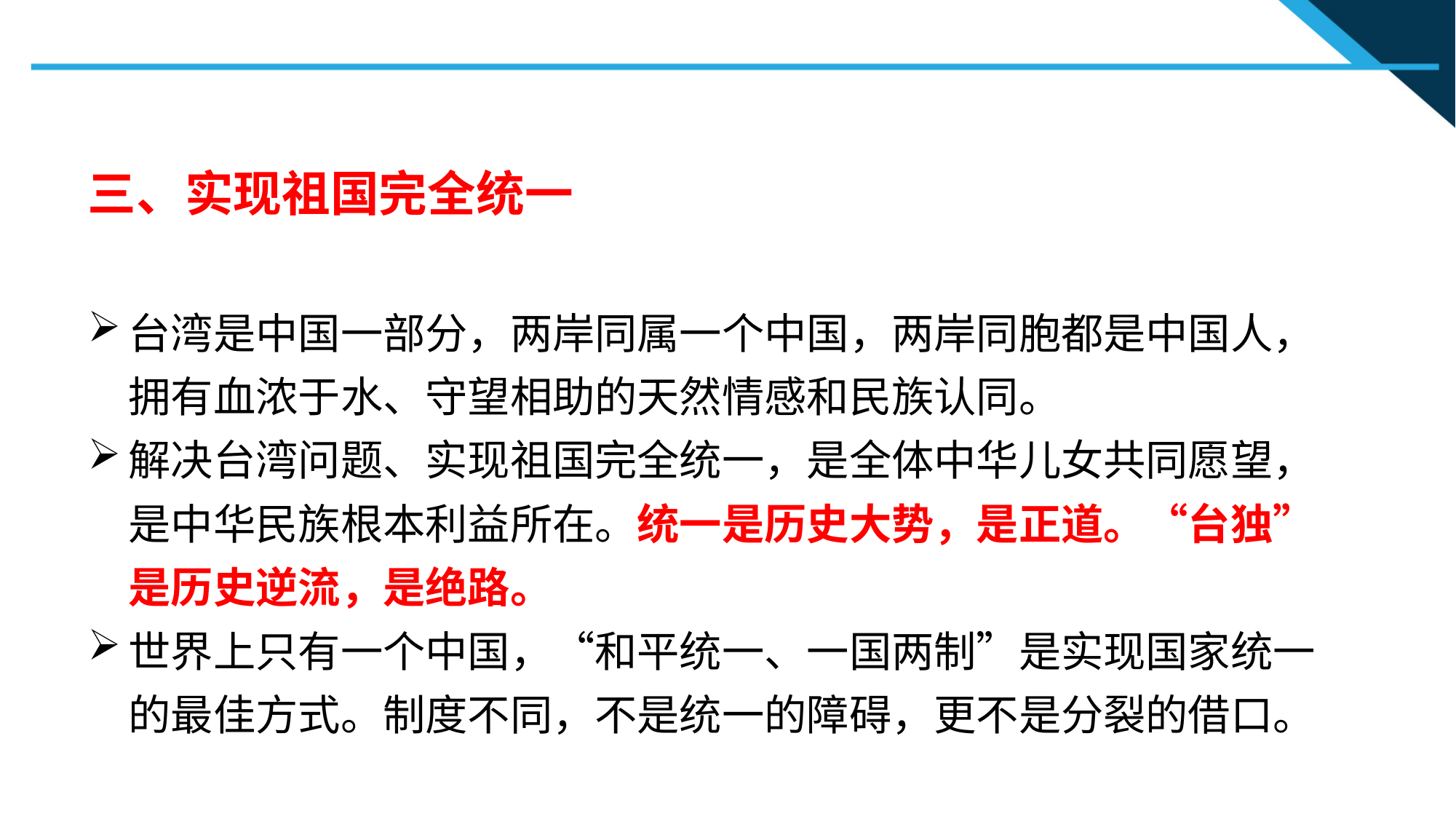

三、实现祖国完全统一

台湾是中国一部分，两岸同属一个中国，两岸同胞都是中国人，拥有血浓于水、守望相助的天然情感和民族认同。
解决台湾问题、实现祖国完全统一，是全体中华儿女共同愿望，是中华民族根本利益所在。统一是历史大势，是正道。“台独”是历史逆流，是绝路。
世界上只有一个中国，“和平统一、一国两制”是实现国家统一的最佳方式。制度不同，不是统一的障碍，更不是分裂的借口。